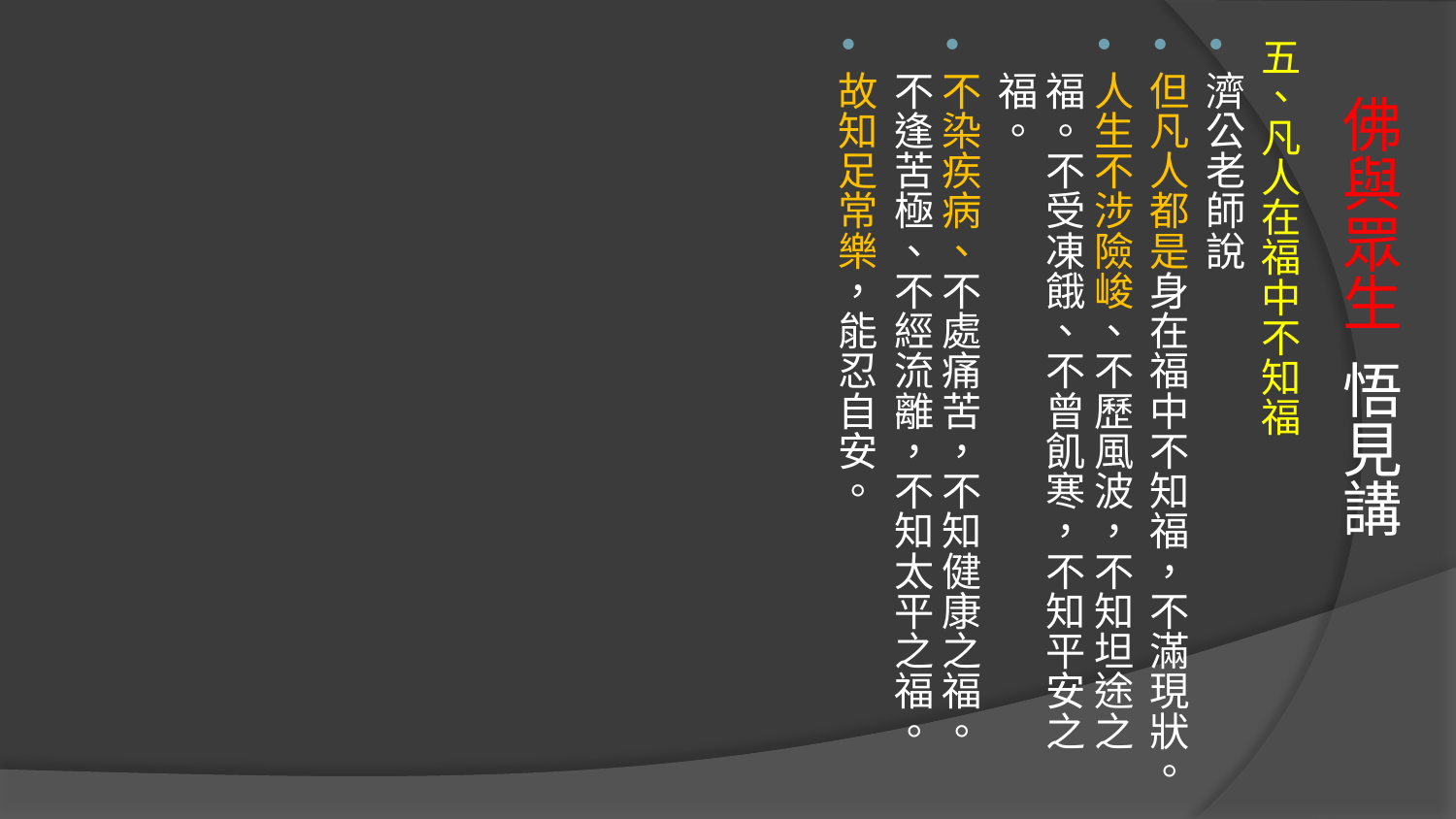

五、凡人在福中不知福
濟公老師說
但凡人都是身在福中不知福，不滿現狀。
人生不涉險峻、不歷風波，不知坦途之福。不受凍餓、不曾飢寒，不知平安之福。
不染疾病、不處痛苦，不知健康之福。不逢苦極、不經流離，不知太平之福。
故知足常樂，能忍自安。

# 佛與眾生  悟見講